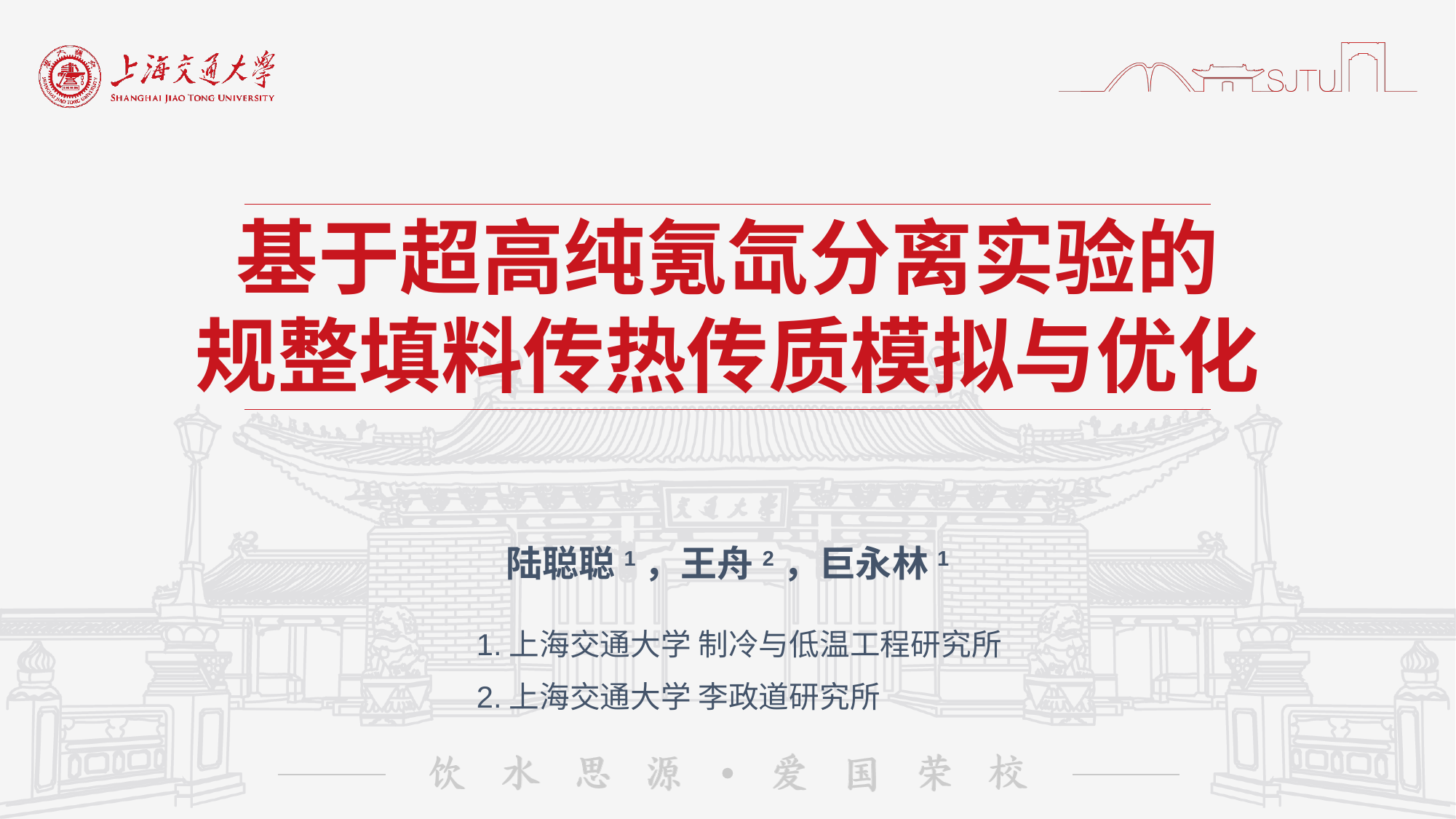

# 基于超高纯氪氙分离实验的 规整填料传热传质模拟与优化
陆聪聪1，王舟2，巨永林1
1.上海交通大学 制冷与低温工程研究所
2.上海交通大学 李政道研究所